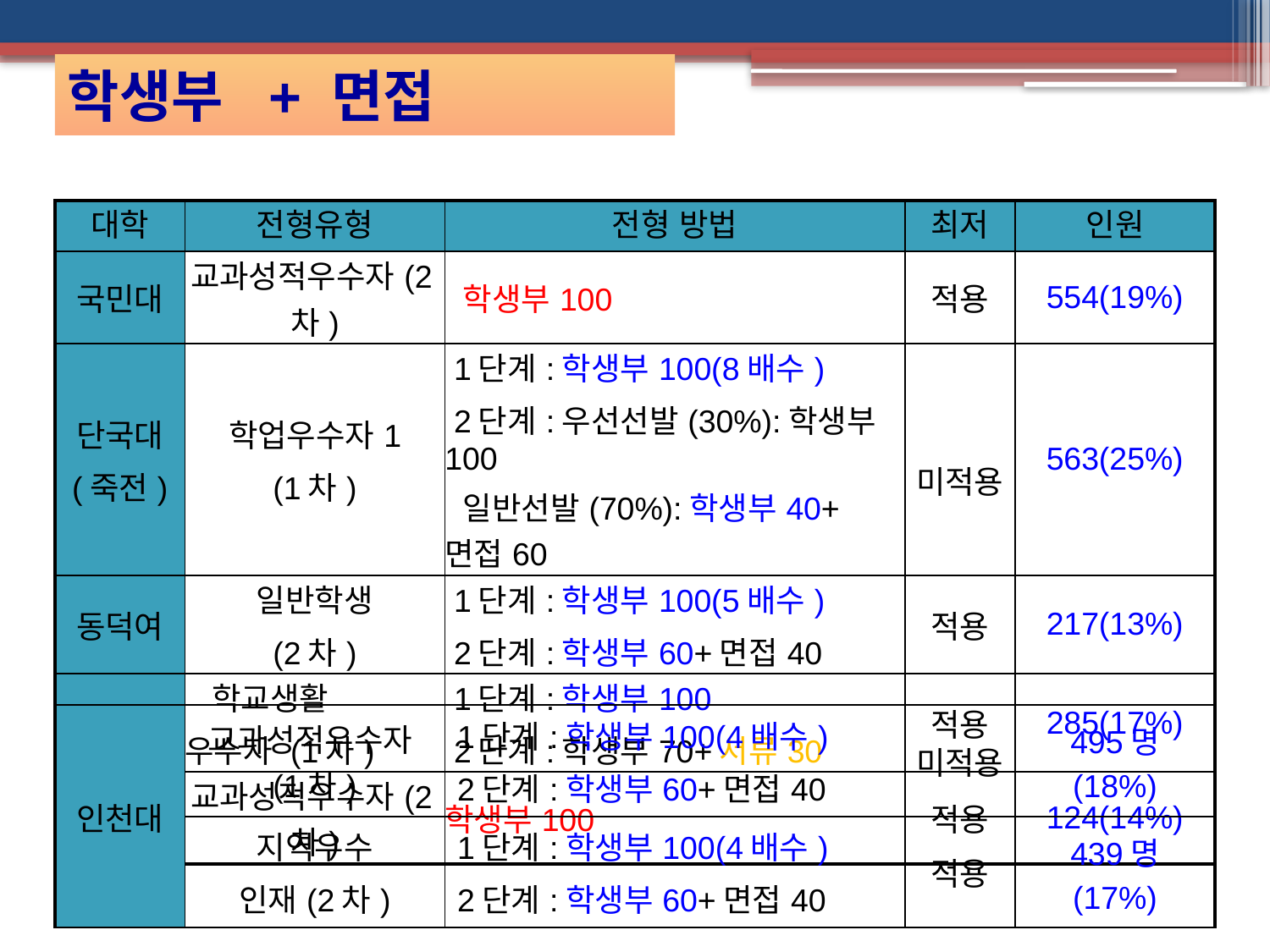

학생부  + 면접

| 대학 | 전형유형 | 전형 방법 | 최저 | 인원 |
| --- | --- | --- | --- | --- |
| 국민대 | 교과성적우수자(2차) | 학생부100 | 적용 | 554(19%) |
| 단국대 (죽전) | 학업우수자1 (1차) | 1단계:학생부100(8배수) 2단계:우선선발(30%):학생부100 일반선발(70%):학생부40+면접60 | 미적용 | 563(25%) |
| 동덕여 | 일반학생 (2차) | 1단계:학생부100(5배수) 2단계:학생부60+면접40 | 적용 | 217(13%) |
| 서울여 | 학교생활 우수자 (1차) | 1단계:학생부100 2단계:학생부70+서류30 | 적용 | 285(17%) |
| 항공대 | 교과성적우수자(2차) | 학생부100 | 적용 | 124(14%) |
| 인천대 | 교과성적우수자(1차) | 1단계:학생부100(4배수) 2단계:학생부60+면접40 | 미적용 | 495명 (18%) |
| --- | --- | --- | --- | --- |
|  | 지역우수 인재(2차) | 1단계:학생부100(4배수) 2단계:학생부60+면접40 | 적용 | 439명 (17%) |